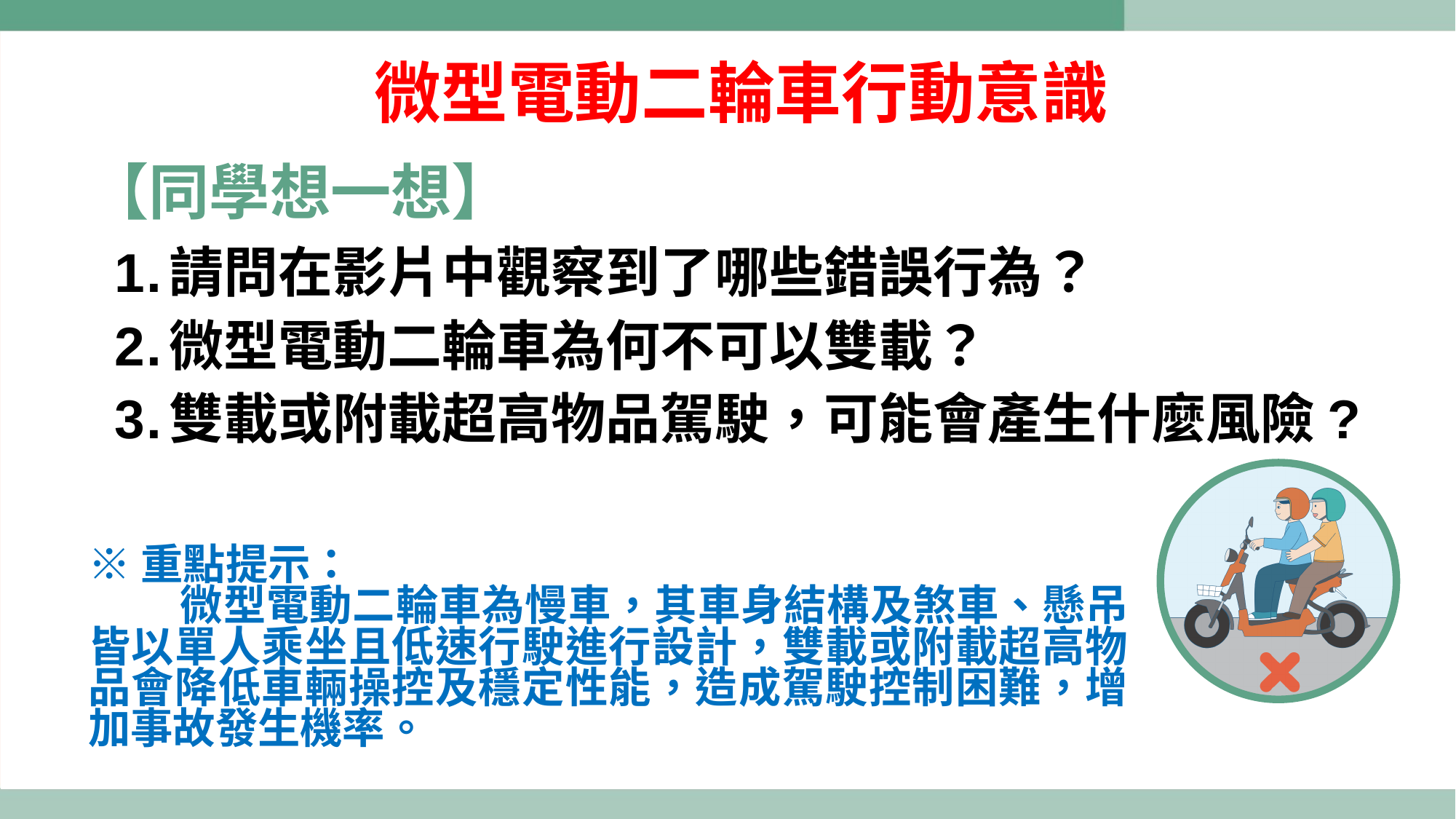

微型電動二輪車行動意識
【同學想一想】
請問在影片中觀察到了哪些錯誤行為？
微型電動二輪車為何不可以雙載？
雙載或附載超高物品駕駛，可能會產生什麼風險?
※重點提示：
    微型電動二輪車為慢車，其車身結構及煞車、懸吊皆以單人乘坐且低速行駛進行設計，雙載或附載超高物品會降低車輛操控及穩定性能，造成駕駛控制困難，增加事故發生機率。